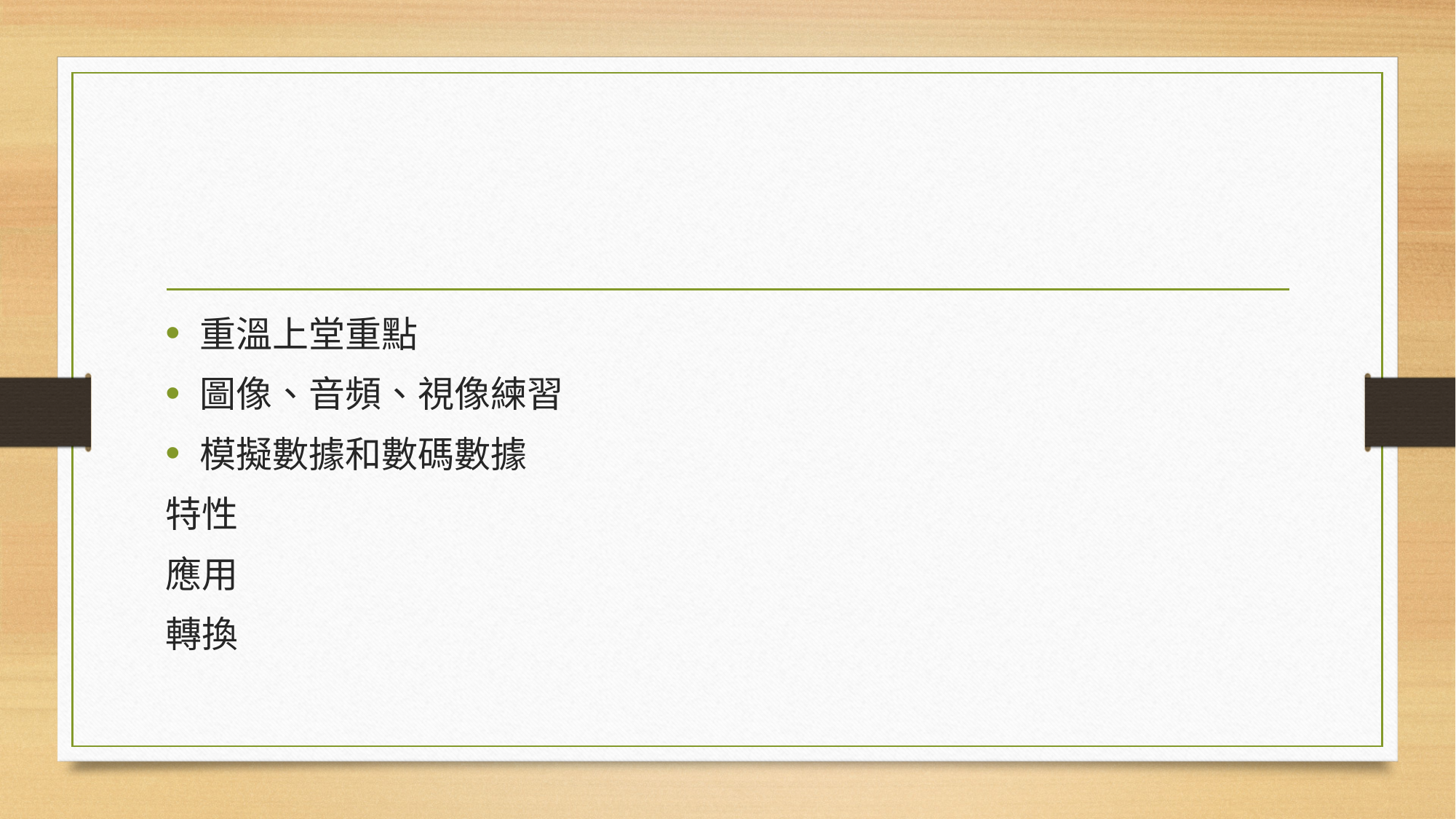

#
重溫上堂重點
圖像、音頻、視像練習
模擬數據和數碼數據
特性
應用
轉換